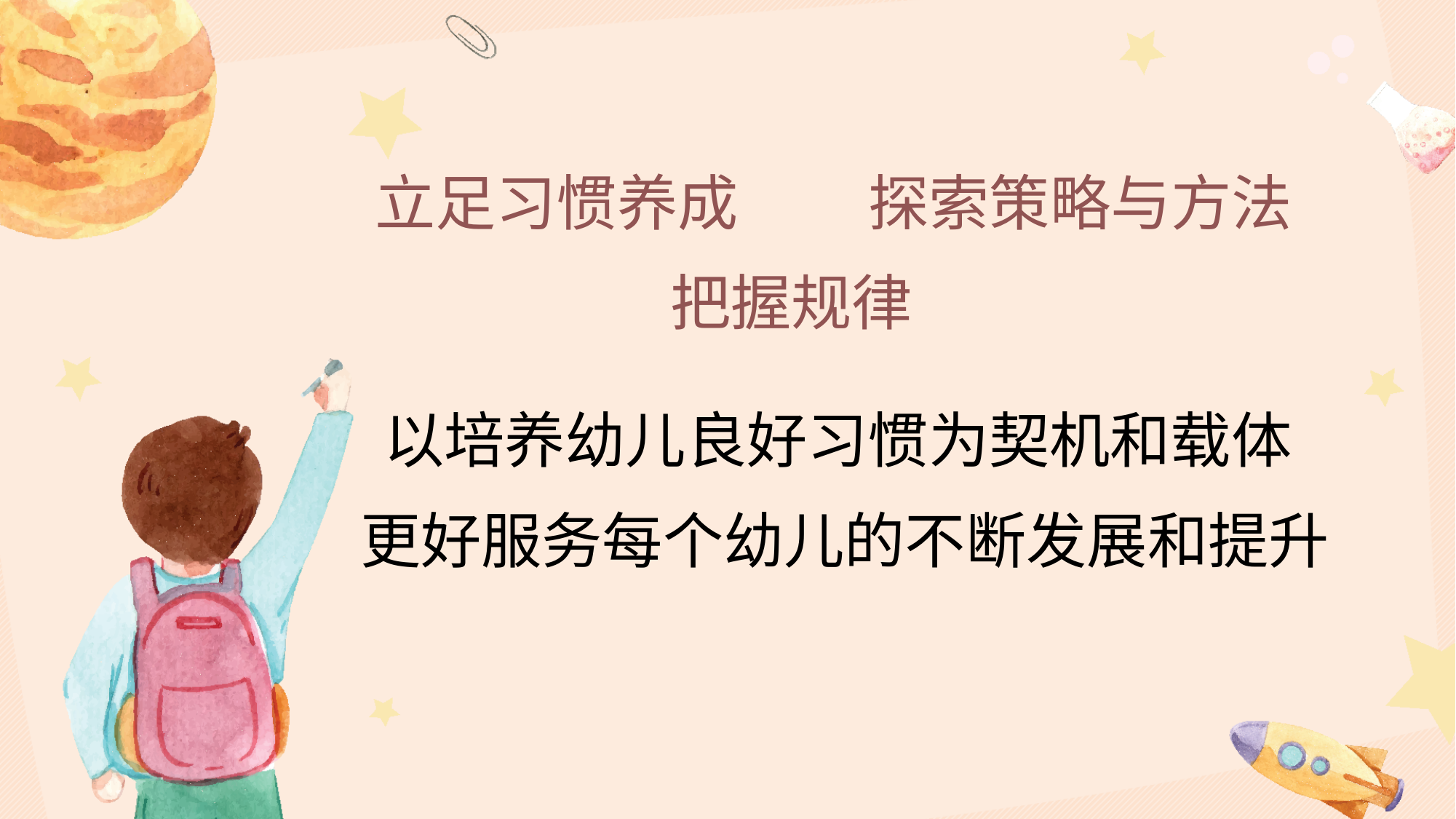

立足习惯养成
探索策略与方法
把握规律
以培养幼儿良好习惯为契机和载体
更好服务每个幼儿的不断发展和提升